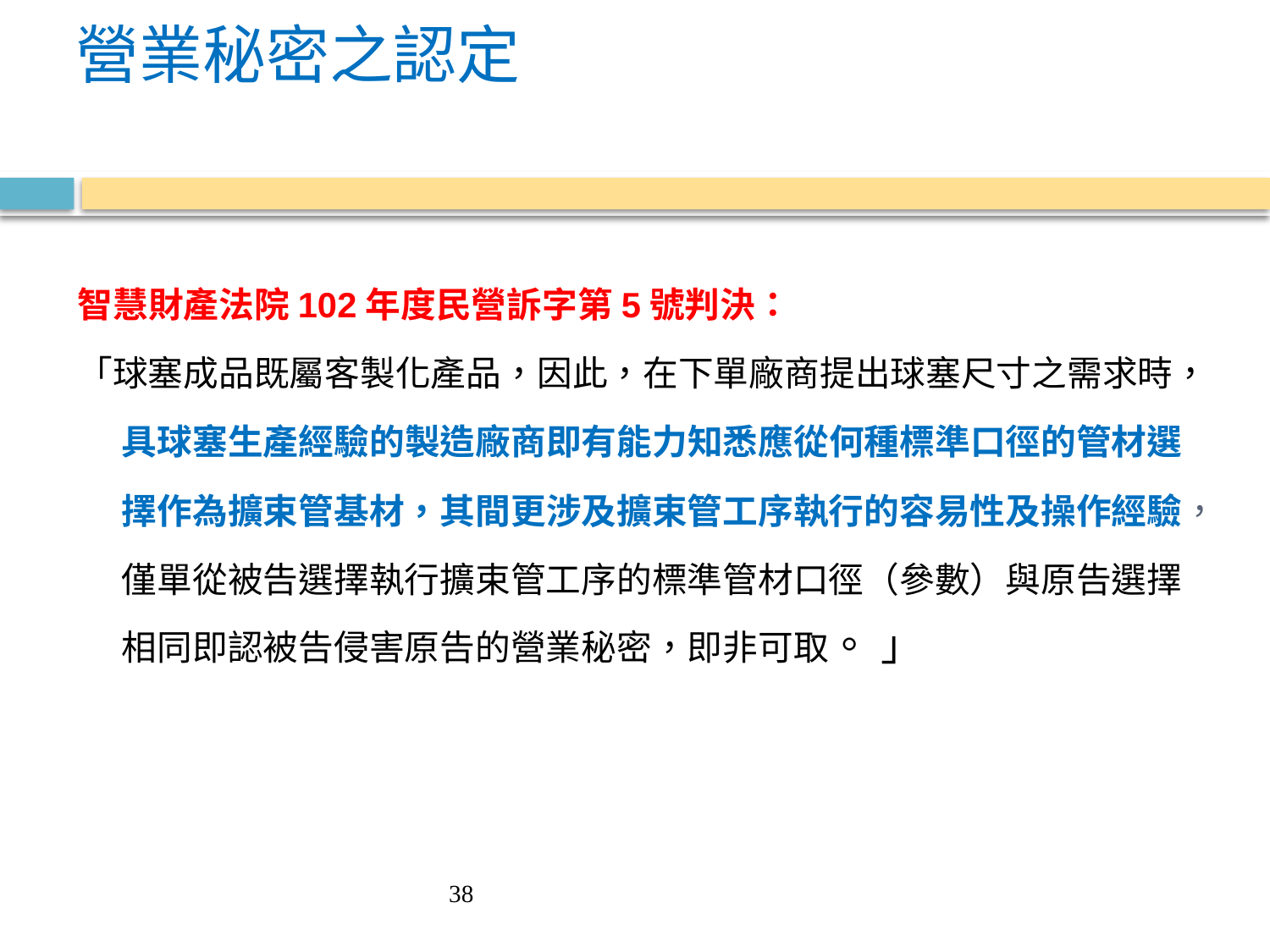

# 營業秘密之認定
智慧財產法院102年度民營訴字第5號判決：
「球塞成品既屬客製化產品，因此，在下單廠商提出球塞尺寸之需求時，具球塞生產經驗的製造廠商即有能力知悉應從何種標準口徑的管材選擇作為擴束管基材，其間更涉及擴束管工序執行的容易性及操作經驗，僅單從被告選擇執行擴束管工序的標準管材口徑（參數）與原告選擇相同即認被告侵害原告的營業秘密，即非可取。 」

38